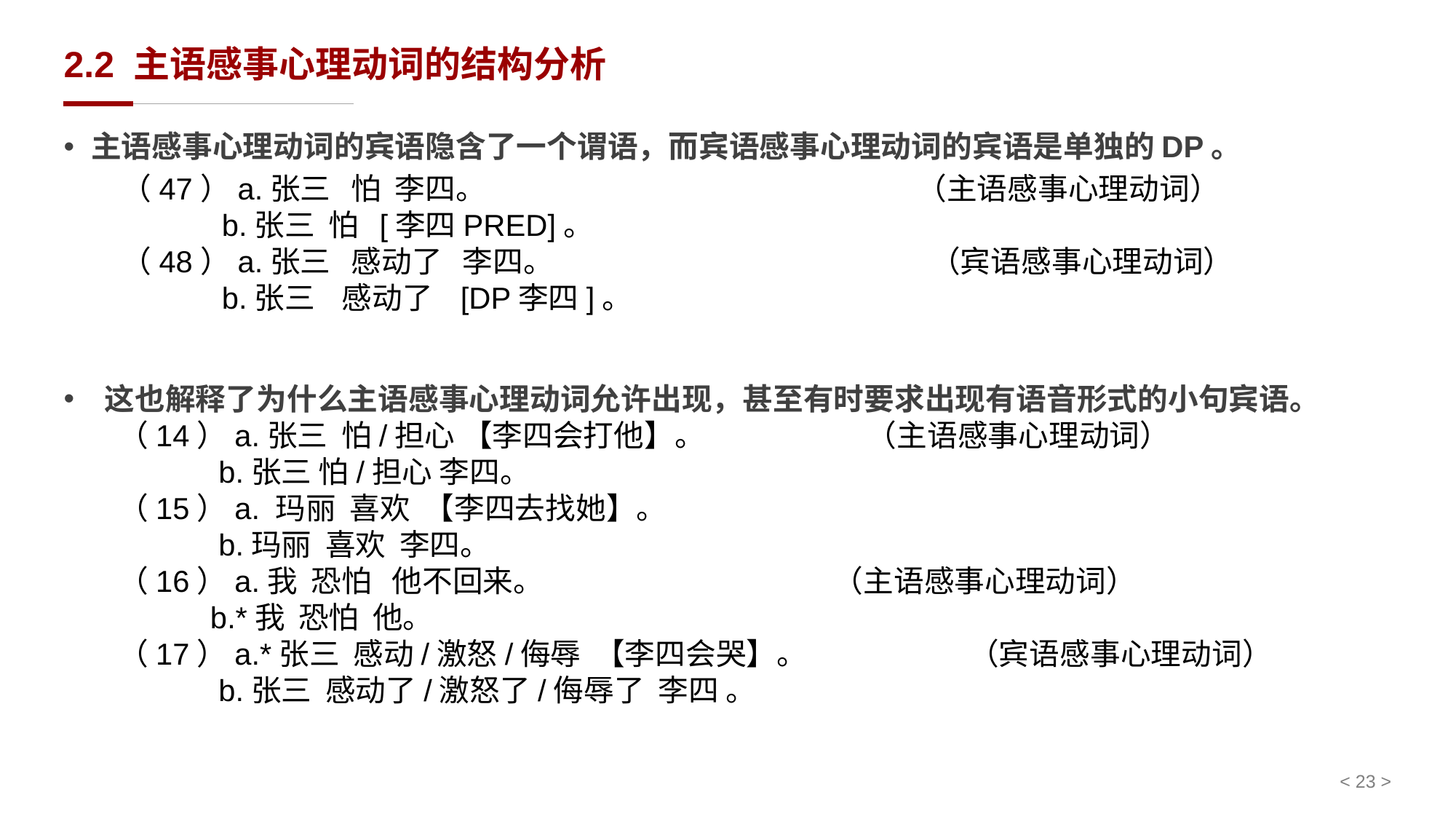

# 2.2 主语感事心理动词的结构分析
主语感事心理动词的宾语隐含了一个谓语，而宾语感事心理动词的宾语是单独的DP。
（47）a.张三   怕  李四。                                                                （主语感事心理动词）
            b.张三  怕  [李四PRED]。
（48）a.张三   感动了   李四。                                                        （宾语感事心理动词）
            b.张三    感动了   [DP李四]。
这也解释了为什么主语感事心理动词允许出现，甚至有时要求出现有语音形式的小句宾语。
（14）a.张三  怕/担心 【李四会打他】。                        （主语感事心理动词）
            b.张三 怕/担心 李四。
（15）a. 玛丽  喜欢  【李四去找她】。
            b.玛丽  喜欢  李四。
（16）a.我  恐怕   他不回来。                                           （主语感事心理动词）
           b.*我  恐怕  他。
（17）a.*张三  感动/激怒/侮辱  【李四会哭】。                        （宾语感事心理动词）
            b.张三  感动了/激怒了/侮辱了  李四 。

< 23 >